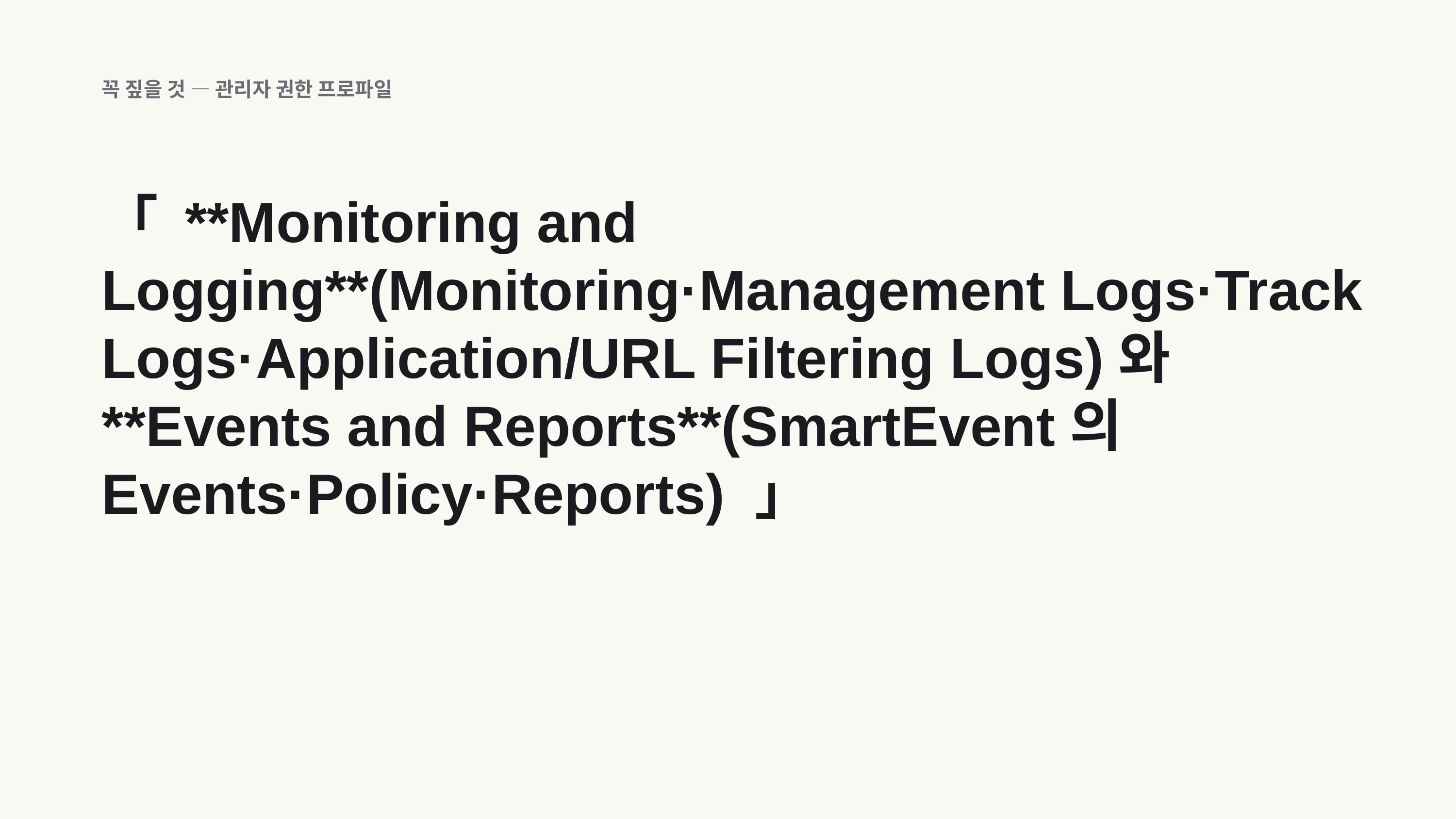

꼭 짚을 것 — 관리자 권한 프로파일
「 **Monitoring and Logging**(Monitoring·Management Logs·Track Logs·Application/URL Filtering Logs)와 **Events and Reports**(SmartEvent의 Events·Policy·Reports) 」